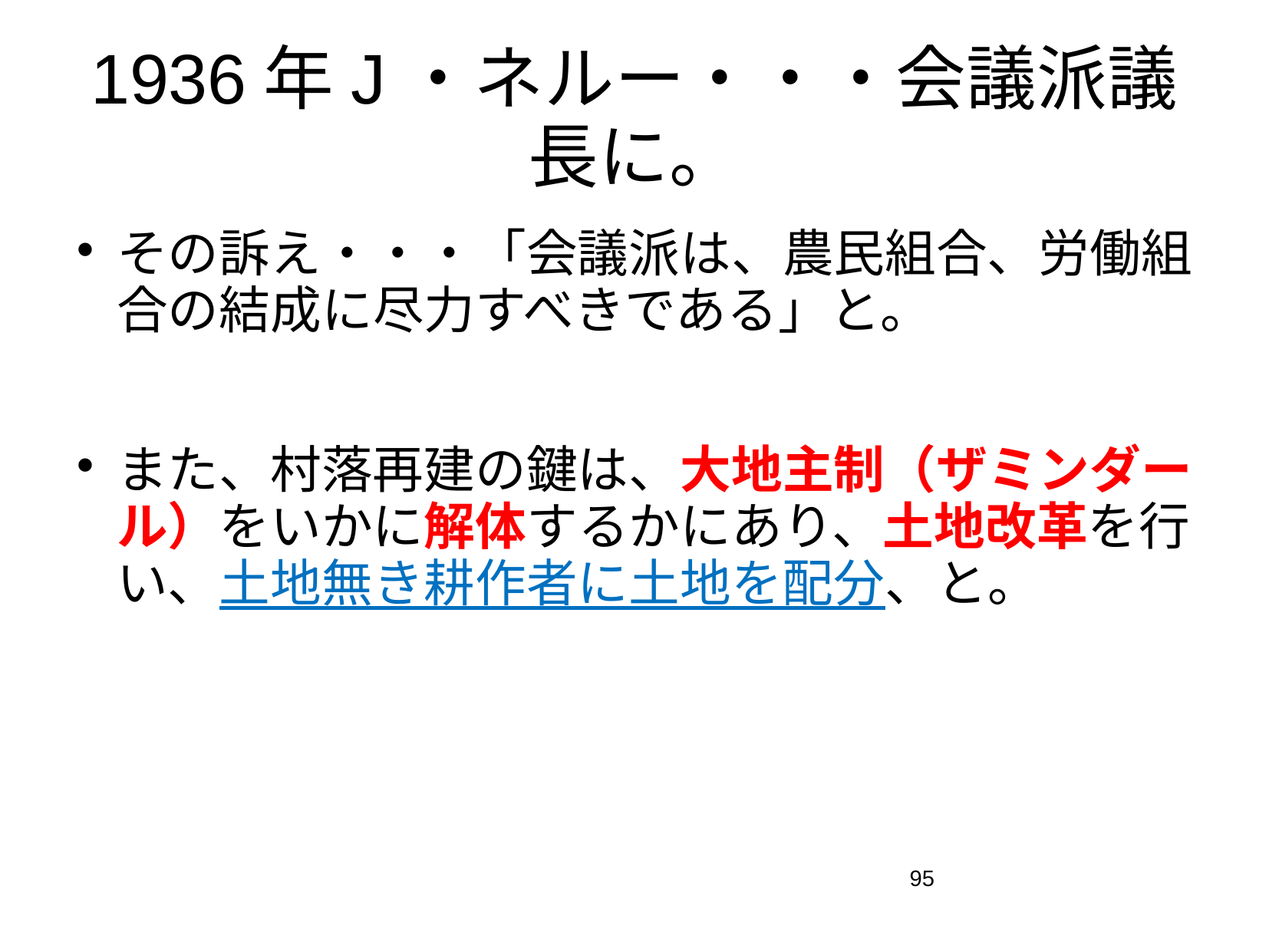

# 1936年J・ネルー・・・会議派議長に。
その訴え・・・「会議派は、農民組合、労働組合の結成に尽力すべきである」と。

また、村落再建の鍵は、大地主制（ザミンダール）をいかに解体するかにあり、土地改革を行い、土地無き耕作者に土地を配分、と。
95